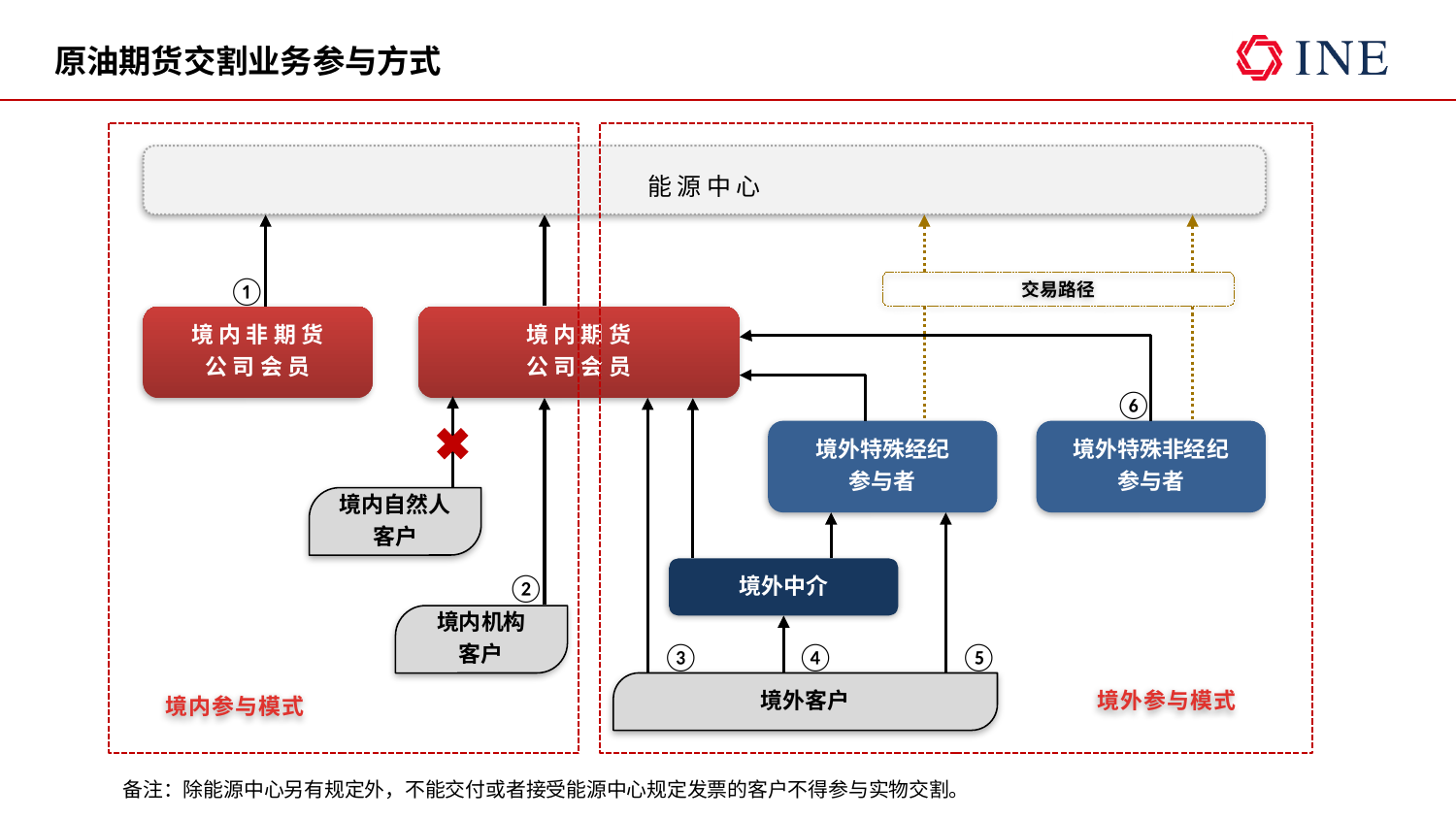

# 原油期货交割业务参与方式

能 源 中 心
交易路径
①
境 内 非 期 货
公 司 会 员
境 内 期 货
公 司 会 员
⑥

境外特殊非经纪
参与者
境外特殊经纪
参与者
境内自然人
客户
境外中介
②
境内机构
客户
③
④
⑤
境外客户
境外参与模式
境内参与模式
备注：除能源中心另有规定外，不能交付或者接受能源中心规定发票的客户不得参与实物交割。